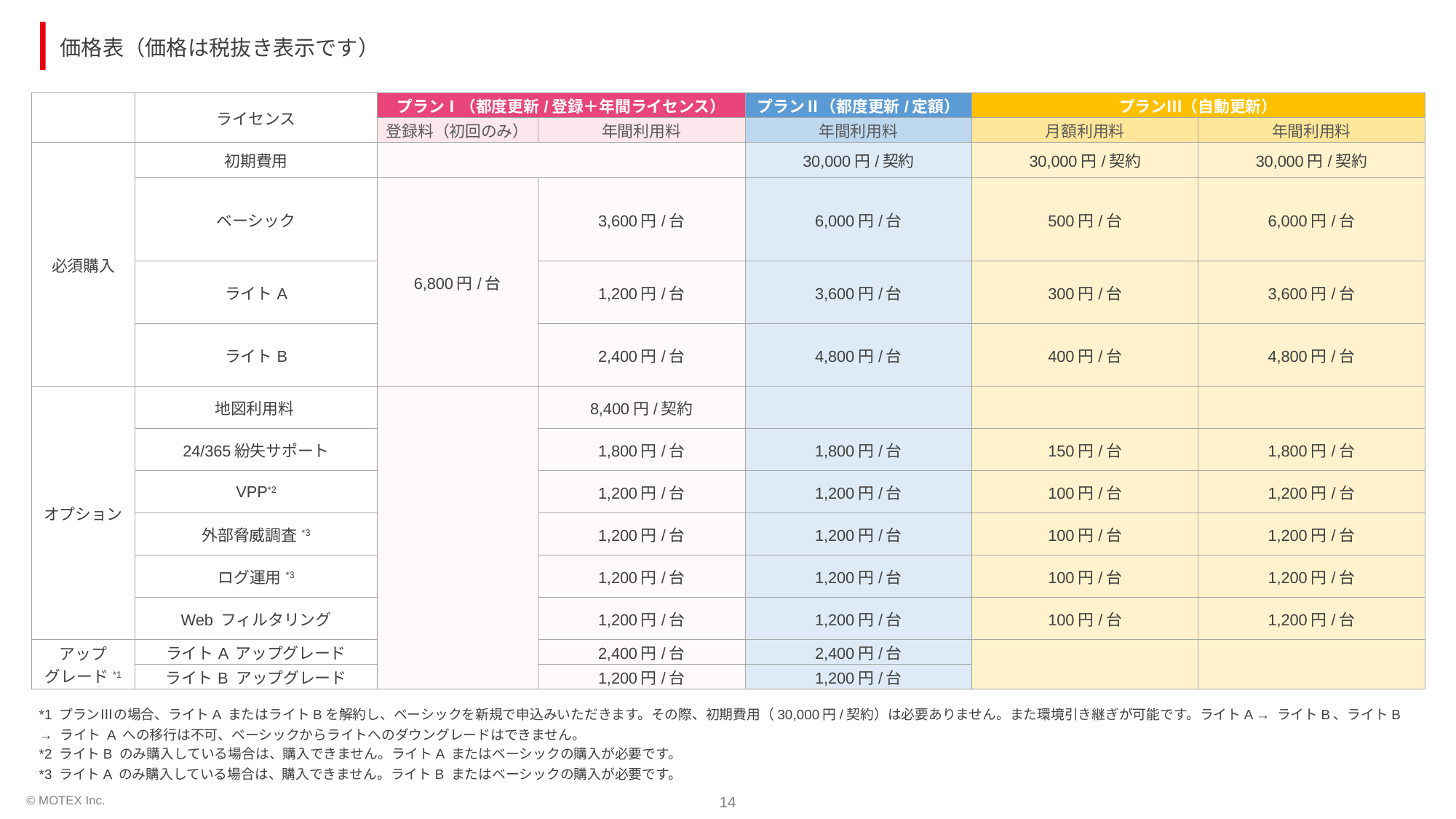

価格表（価格は税抜き表示です）
|  | ライセンス | プランⅠ（都度更新/登録＋年間ライセンス） |  | プランⅡ（都度更新/定額） | プランⅢ（自動更新） |  |
| --- | --- | --- | --- | --- | --- | --- |
|  |  | 登録料（初回のみ） | 年間利用料 | 年間利用料 | 月額利用料 | 年間利用料 |
| 必須購入 | 初期費用 |  |  | 30,000円/契約 | 30,000円/契約 | 30,000円/契約 |
|  | ベーシック | 6,800円/台 | 3,600円/台 | 6,000円/台 | 500円/台 | 6,000円/台 |
|  | ライトA |  | 1,200円/台 | 3,600円/台 | 300円/台 | 3,600円/台 |
|  | ライトB |  | 2,400円/台 | 4,800円/台 | 400円/台 | 4,800円/台 |
| オプション | 地図利用料 |  | 8,400円/契約 |  |  |  |
|  | 24/365紛失サポート |  | 1,800円/台 | 1,800円/台 | 150円/台 | 1,800円/台 |
|  | VPP\*2 |  | 1,200円/台 | 1,200円/台 | 100円/台 | 1,200円/台 |
|  | 外部脅威調査\*3 |  | 1,200円/台 | 1,200円/台 | 100円/台 | 1,200円/台 |
|  | ログ運用\*3 |  | 1,200円/台 | 1,200円/台 | 100円/台 | 1,200円/台 |
|  | Web フィルタリング |  | 1,200円/台 | 1,200円/台 | 100円/台 | 1,200円/台 |
| アップ グレード\*1 | ライトA アップグレード |  | 2,400円/台 | 2,400円/台 |  |  |
|  | ライトB アップグレード |  | 1,200円/台 | 1,200円/台 |  |  |
*1 プランⅢの場合、ライトA またはライトBを解約し、ベーシックを新規で申込みいただきます。その際、初期費用（30,000円/契約）は必要ありません。また環境引き継ぎが可能です。ライトA → ライトB、ライトB → ライト A への移行は不可、ベーシックからライトへのダウングレードはできません。
*2 ライトB のみ購入している場合は、購入できません。ライトA またはベーシックの購入が必要です。
*3 ライトA のみ購入している場合は、購入できません。ライトB またはベーシックの購入が必要です。